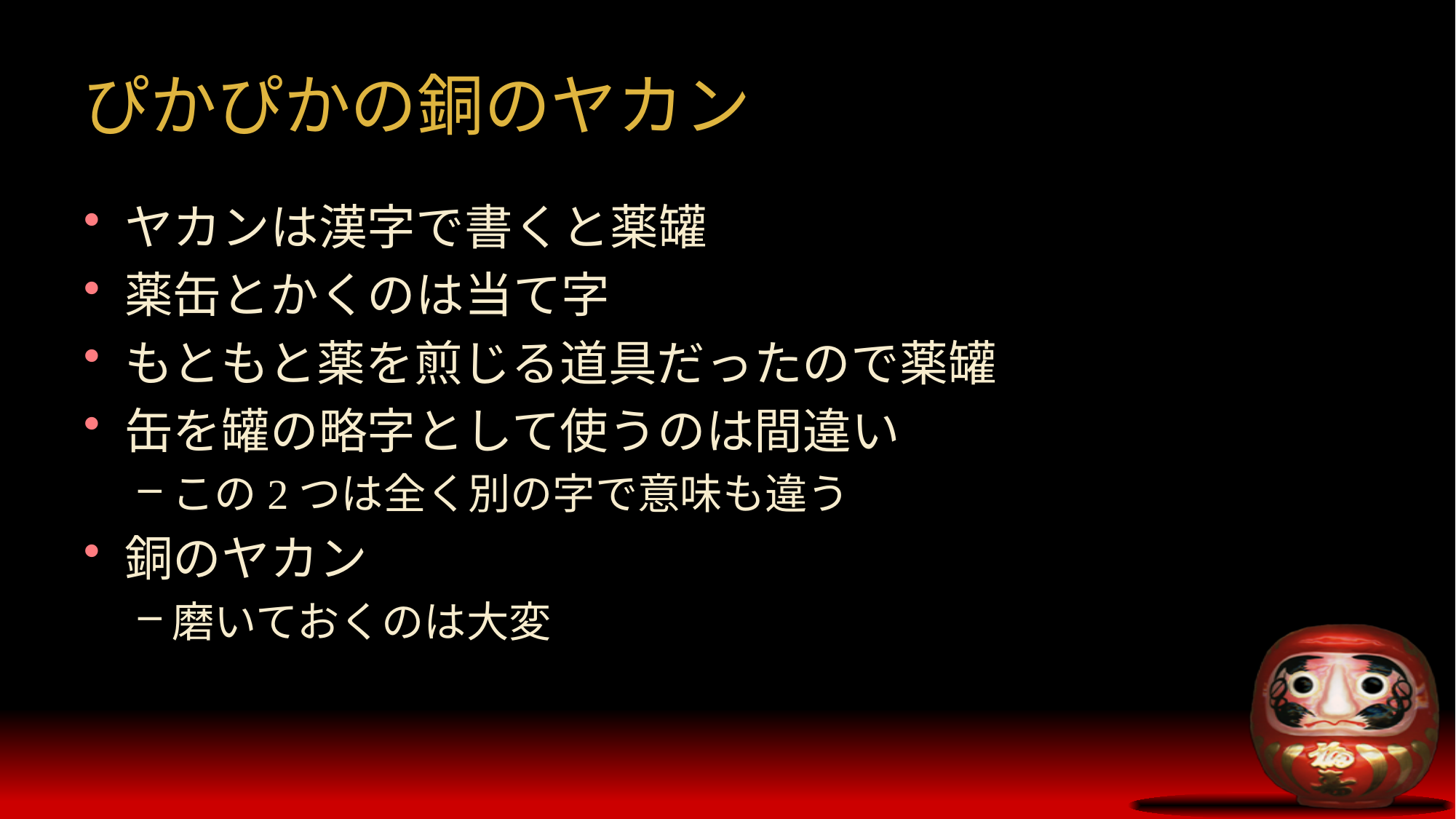

# ぴかぴかの銅のヤカン
ヤカンは漢字で書くと薬罐
薬缶とかくのは当て字
もともと薬を煎じる道具だったので薬罐
缶を罐の略字として使うのは間違い
この2つは全く別の字で意味も違う
銅のヤカン
磨いておくのは大変